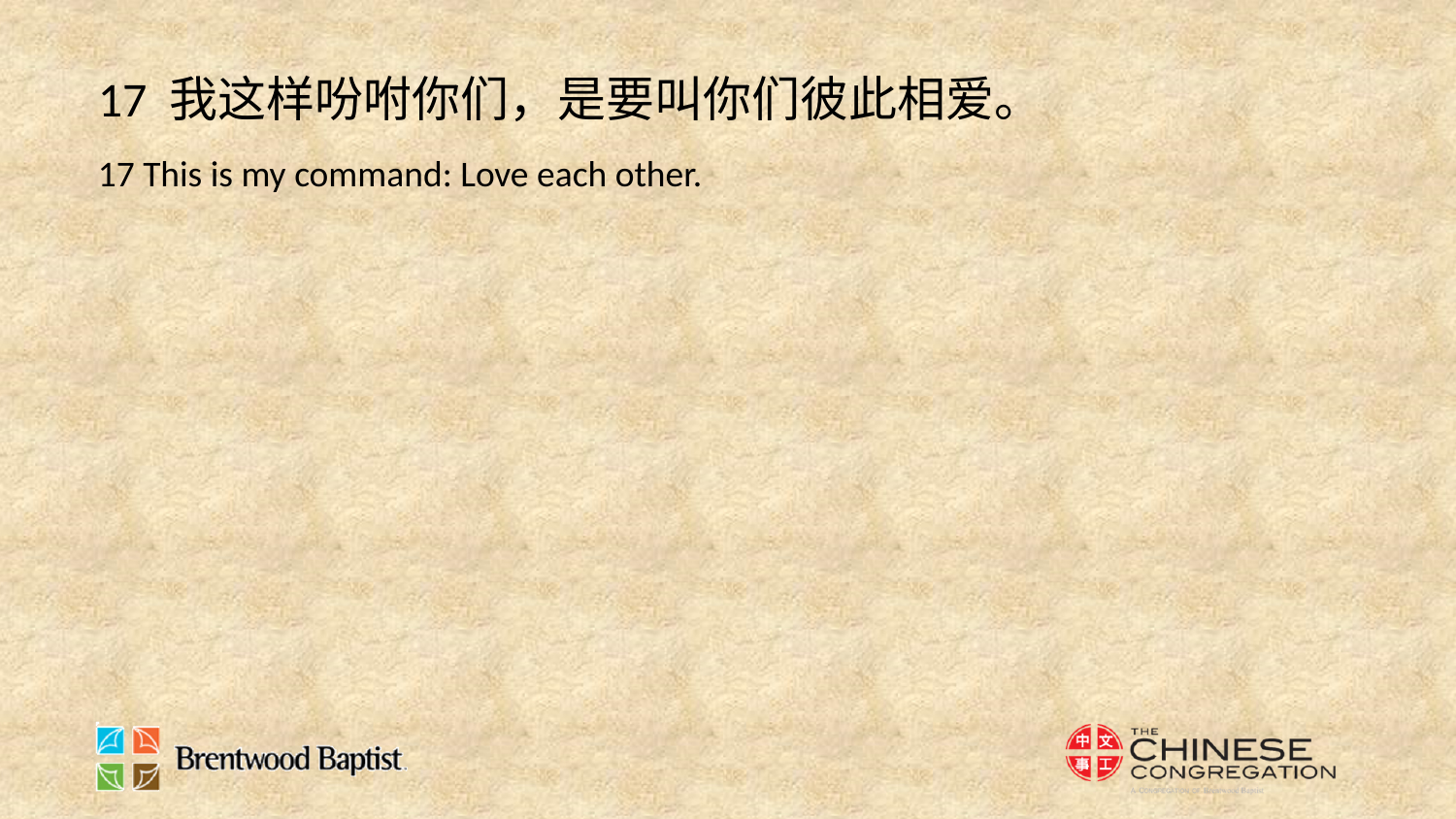

17 我这样吩咐你们，是要叫你们彼此相爱。

17 This is my command: Love each other.